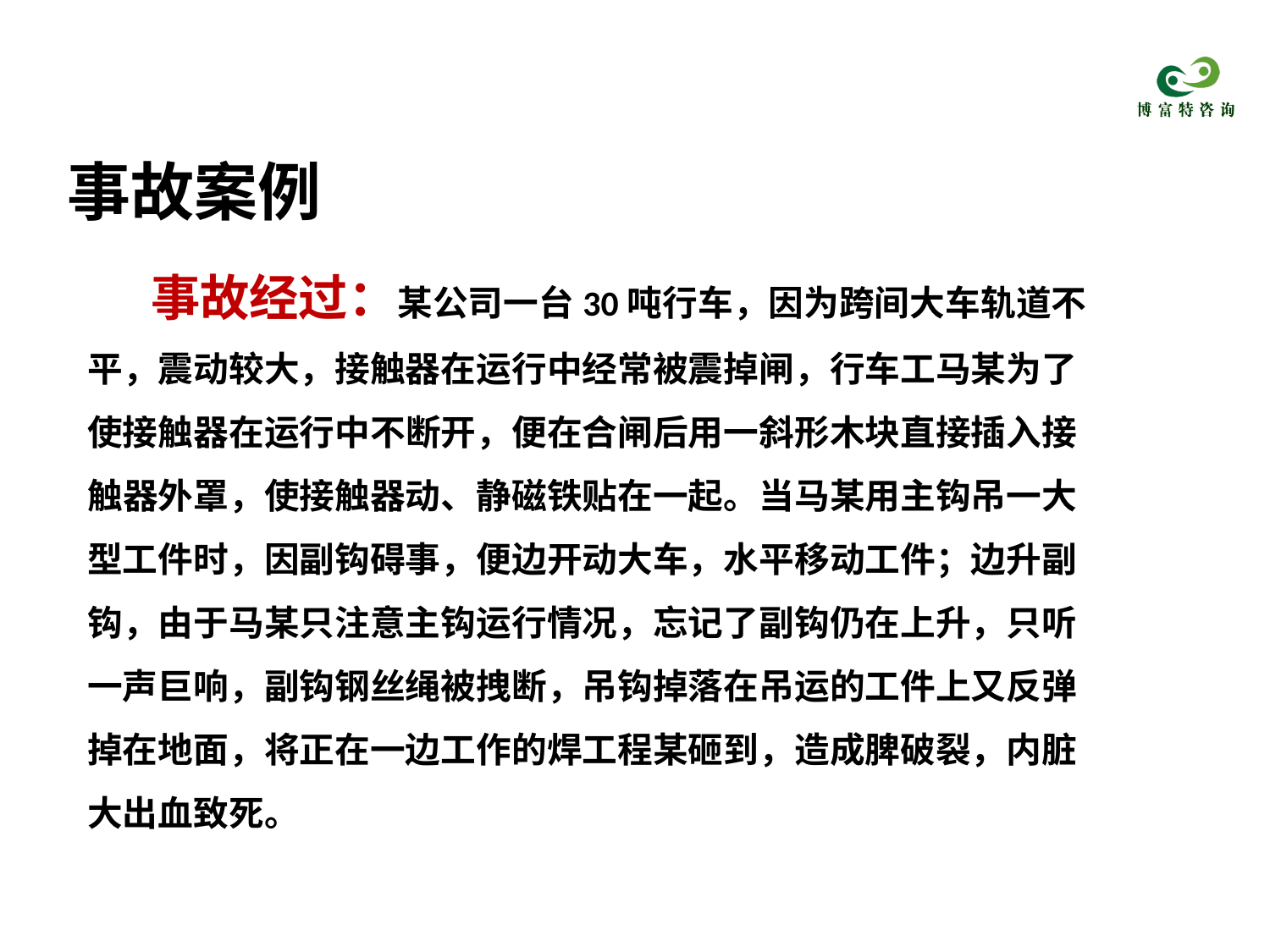

事故案例
事故经过：某公司一台30吨行车，因为跨间大车轨道不平，震动较大，接触器在运行中经常被震掉闸，行车工马某为了使接触器在运行中不断开，便在合闸后用一斜形木块直接插入接触器外罩，使接触器动、静磁铁贴在一起。当马某用主钩吊一大型工件时，因副钩碍事，便边开动大车，水平移动工件；边升副钩，由于马某只注意主钩运行情况，忘记了副钩仍在上升，只听一声巨响，副钩钢丝绳被拽断，吊钩掉落在吊运的工件上又反弹掉在地面，将正在一边工作的焊工程某砸到，造成脾破裂，内脏大出血致死。
31